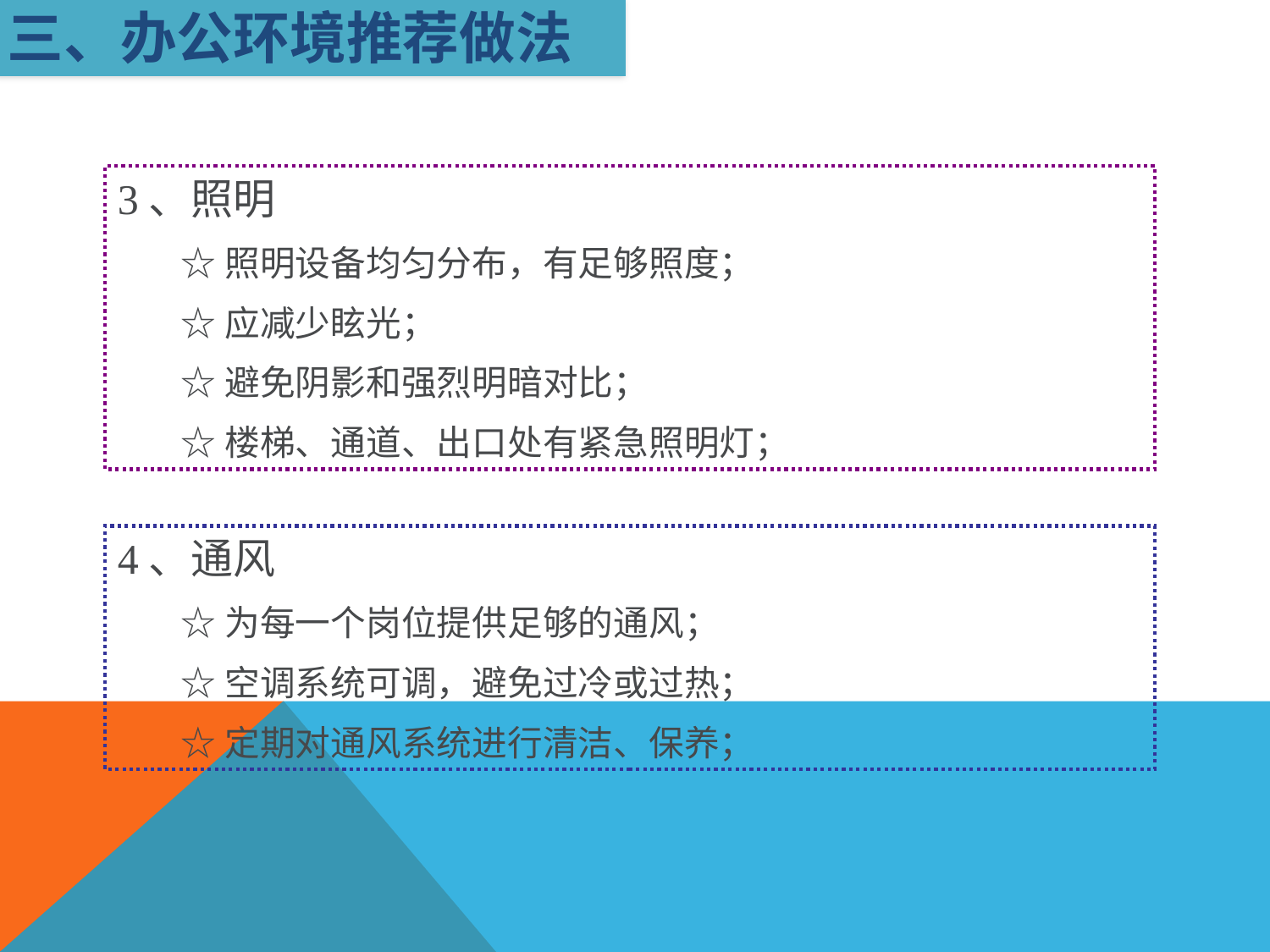

三、办公环境推荐做法

3、照明
☆照明设备均匀分布，有足够照度；
☆应减少眩光；
☆避免阴影和强烈明暗对比；
☆楼梯、通道、出口处有紧急照明灯；
4、通风
☆为每一个岗位提供足够的通风；
☆空调系统可调，避免过冷或过热；
☆定期对通风系统进行清洁、保养；